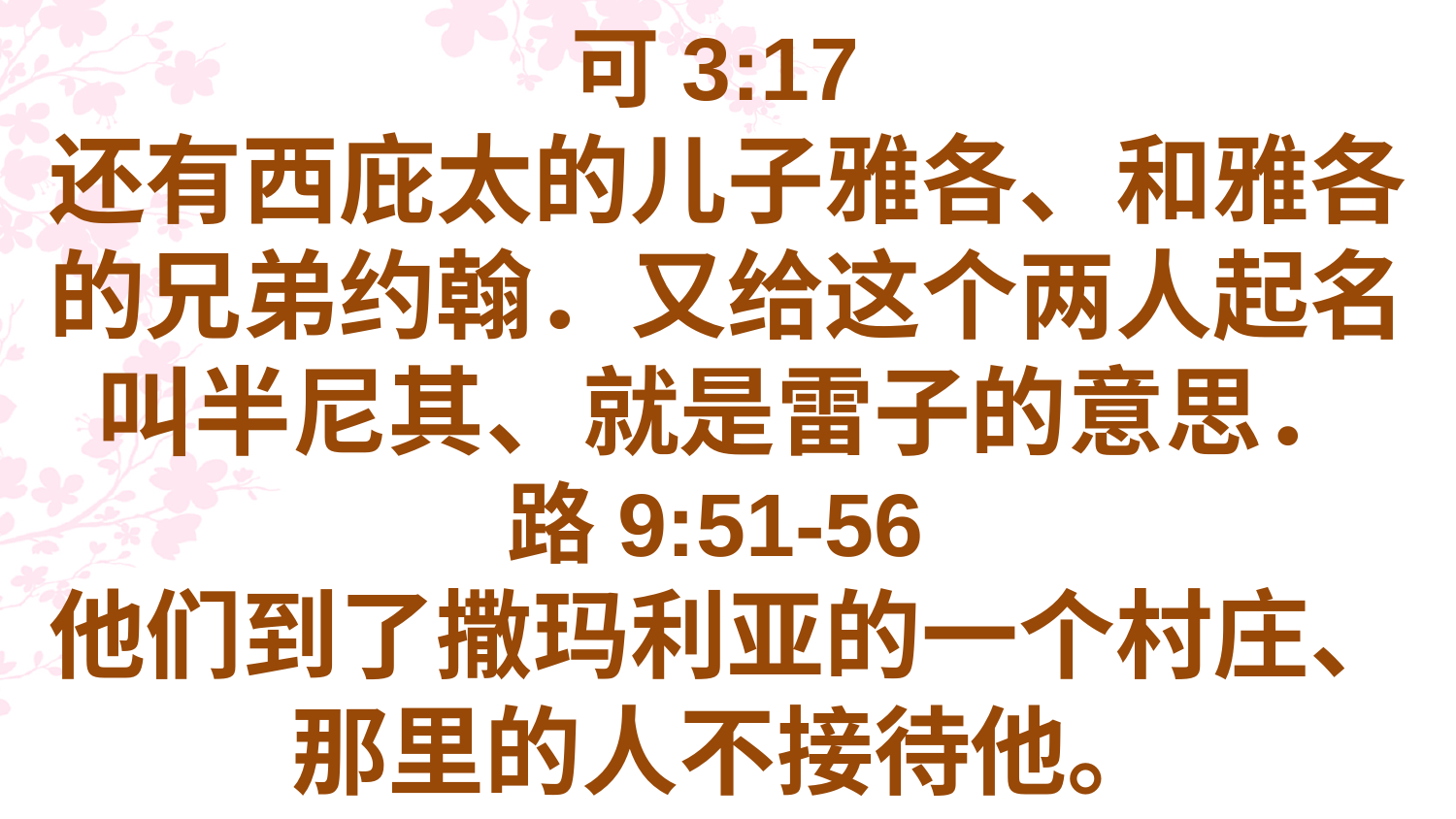

可3:17
还有西庇太的儿子雅各、和雅各的兄弟约翰．又给这个两人起名叫半尼其、就是雷子的意思．
路9:51-56
他们到了撒玛利亚的一个村庄、那里的人不接待他。